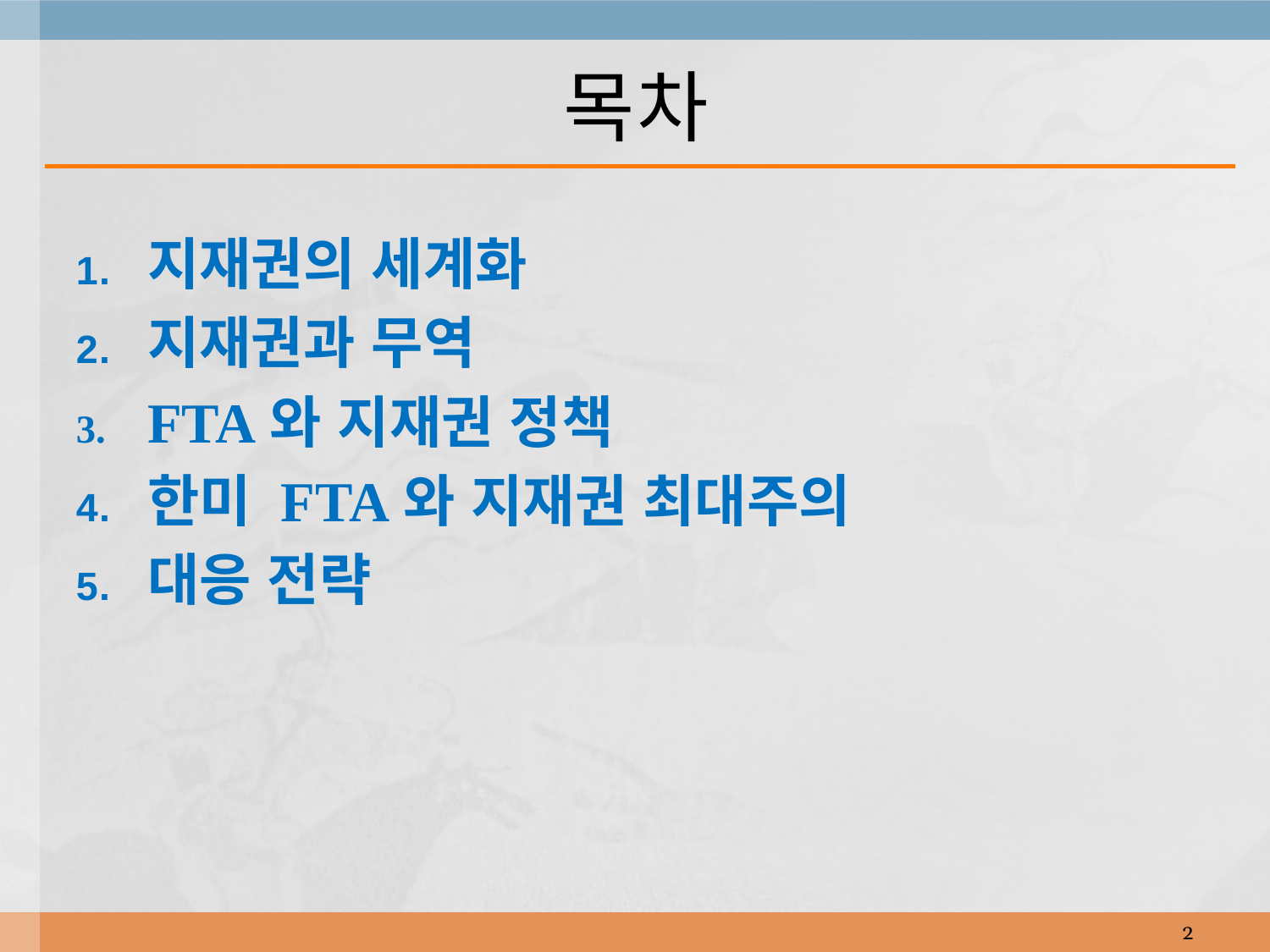

# 목차
지재권의 세계화
지재권과 무역
FTA와 지재권 정책
한미 FTA와 지재권 최대주의
대응 전략
2